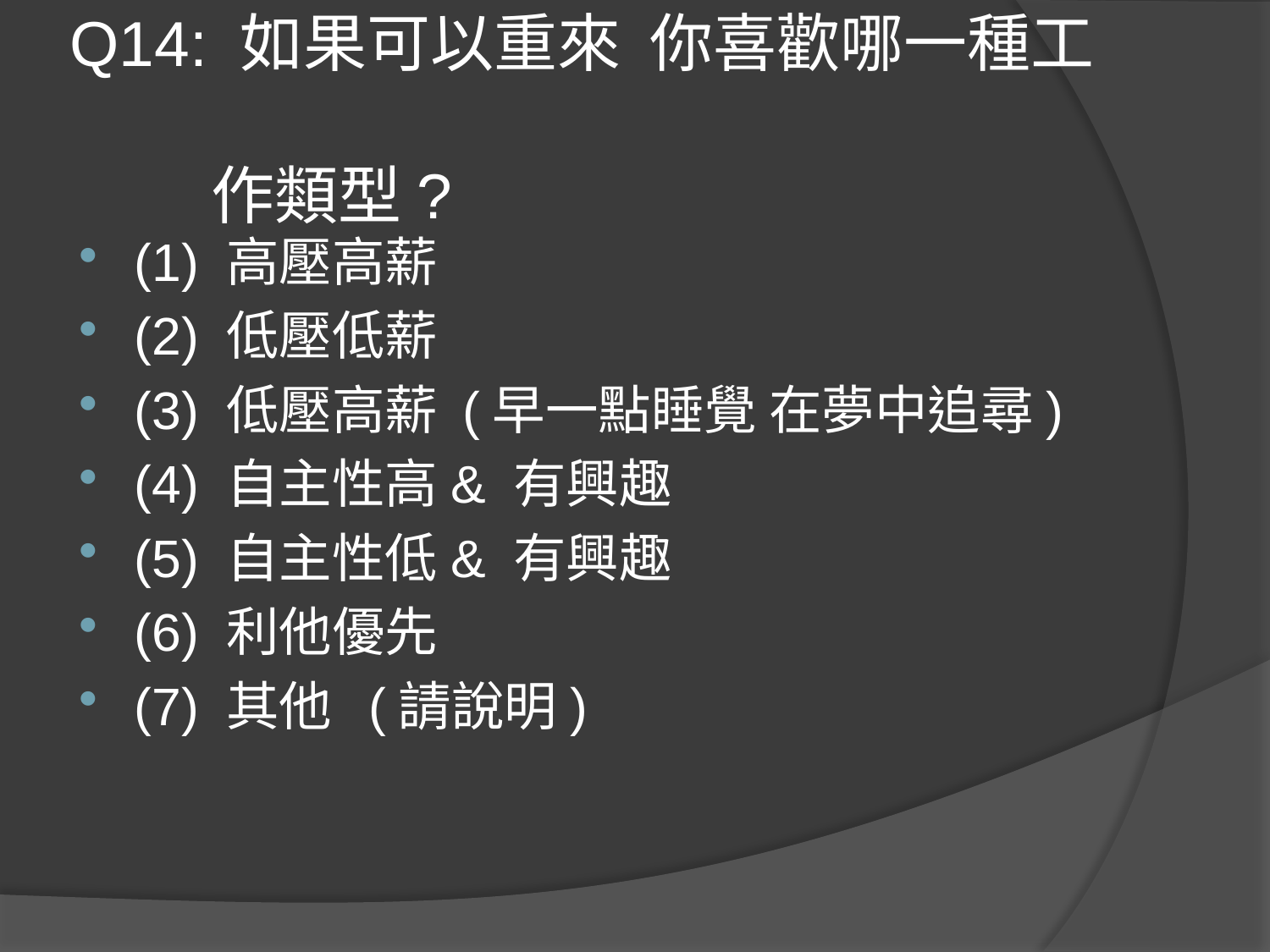

# Q14: 如果可以重來  你喜歡哪一種工 作類型?
(1) 高壓高薪
(2) 低壓低薪
(3) 低壓高薪 (早一點睡覺 在夢中追尋)
(4) 自主性高& 有興趣
(5) 自主性低& 有興趣
(6) 利他優先
(7) 其他  (請說明)